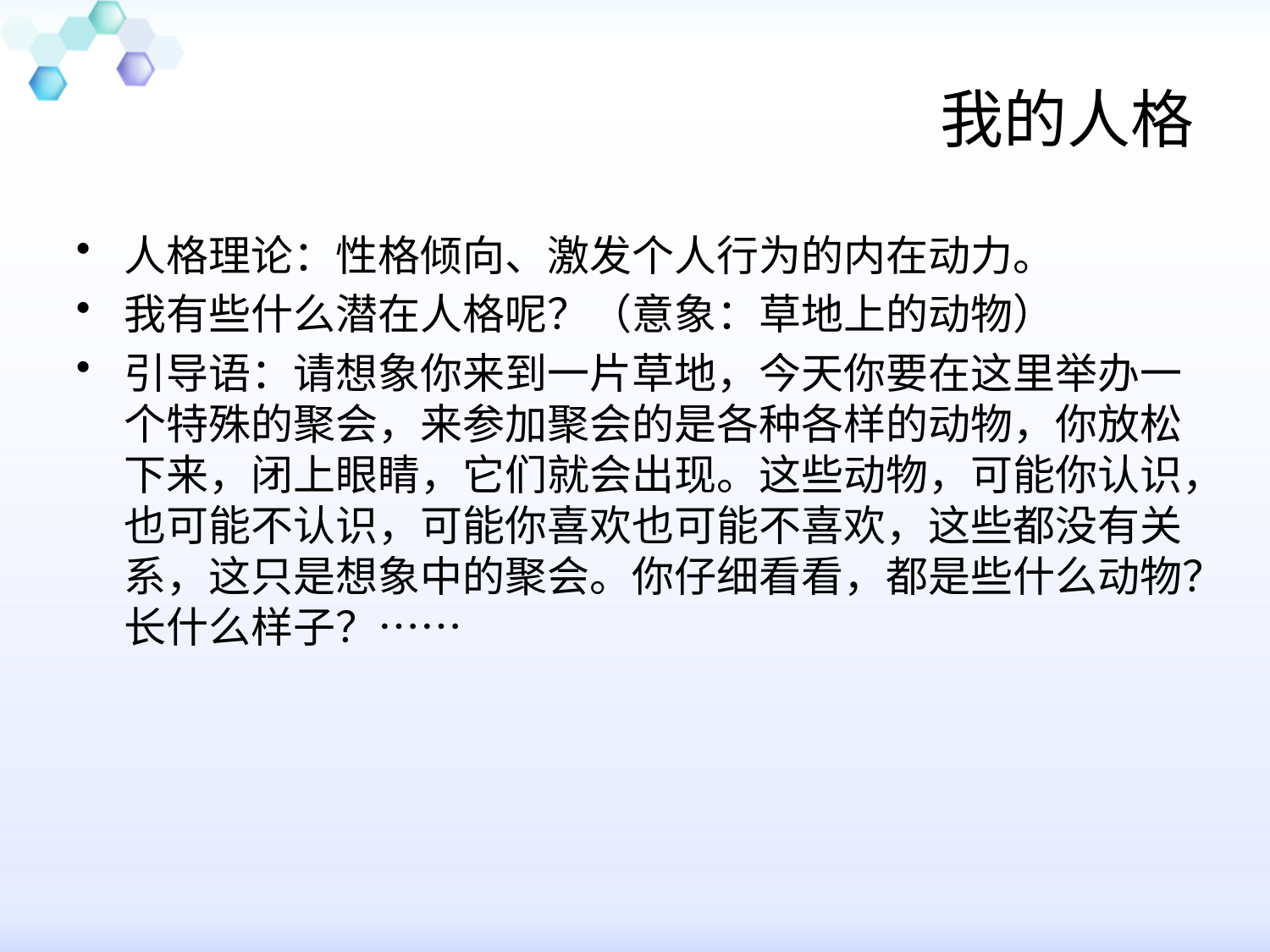

# 我的人格
人格理论：性格倾向、激发个人行为的内在动力。
我有些什么潜在人格呢？（意象：草地上的动物）
引导语：请想象你来到一片草地，今天你要在这里举办一个特殊的聚会，来参加聚会的是各种各样的动物，你放松下来，闭上眼睛，它们就会出现。这些动物，可能你认识，也可能不认识，可能你喜欢也可能不喜欢，这些都没有关系，这只是想象中的聚会。你仔细看看，都是些什么动物？长什么样子？……